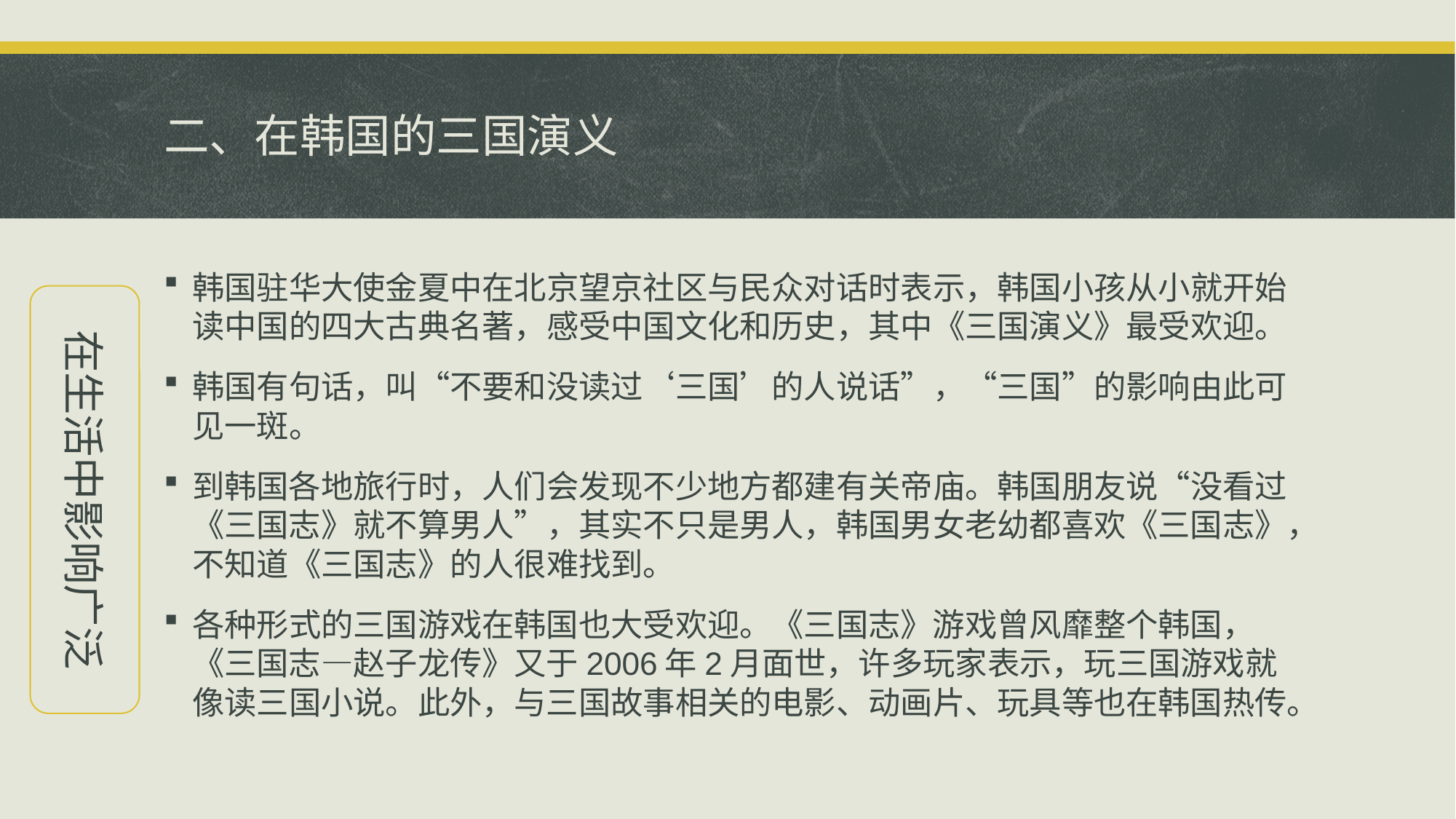

# 二、在韩国的三国演义
韩国驻华大使金夏中在北京望京社区与民众对话时表示，韩国小孩从小就开始读中国的四大古典名著，感受中国文化和历史，其中《三国演义》最受欢迎。
韩国有句话，叫“不要和没读过‘三国’的人说话”，“三国”的影响由此可见一斑。
到韩国各地旅行时，人们会发现不少地方都建有关帝庙。韩国朋友说“没看过《三国志》就不算男人”，其实不只是男人，韩国男女老幼都喜欢《三国志》，不知道《三国志》的人很难找到。
各种形式的三国游戏在韩国也大受欢迎。《三国志》游戏曾风靡整个韩国，《三国志—赵子龙传》又于2006年2月面世，许多玩家表示，玩三国游戏就像读三国小说。此外，与三国故事相关的电影、动画片、玩具等也在韩国热传。

在生活中影响广泛